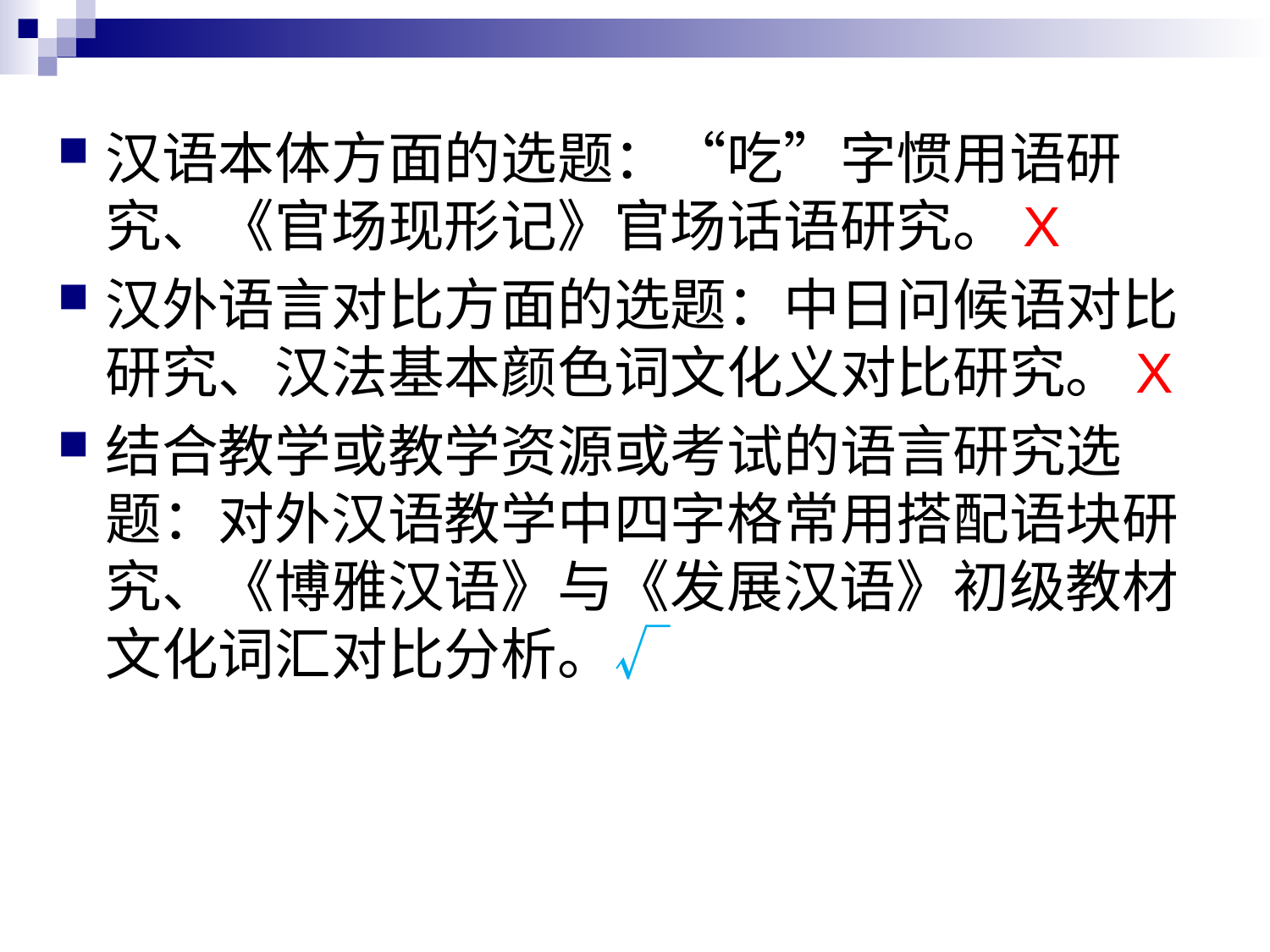

汉语本体方面的选题：“吃”字惯用语研究、《官场现形记》官场话语研究。X
汉外语言对比方面的选题：中日问候语对比研究、汉法基本颜色词文化义对比研究。X
结合教学或教学资源或考试的语言研究选题：对外汉语教学中四字格常用搭配语块研究、《博雅汉语》与《发展汉语》初级教材文化词汇对比分析。√